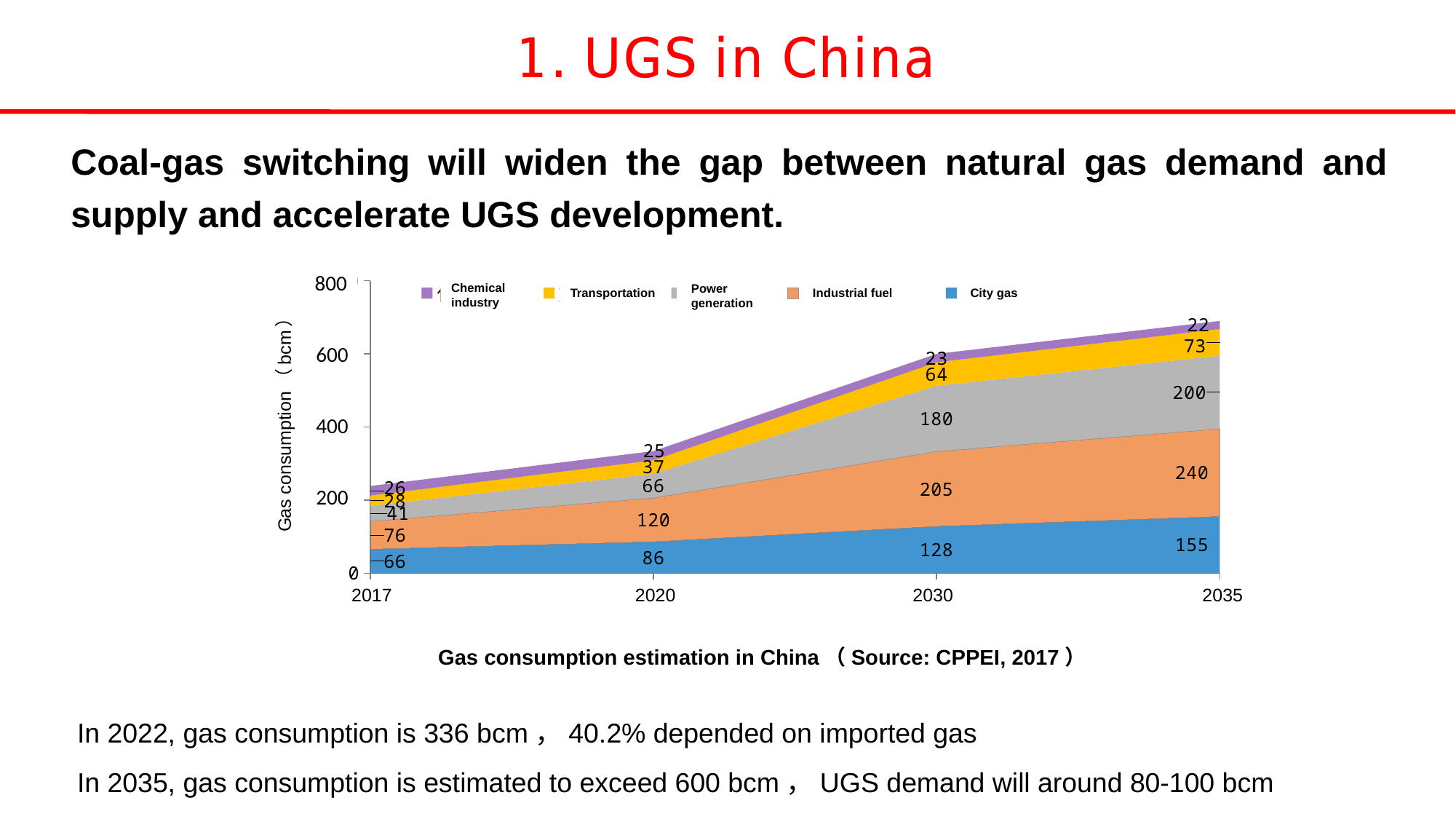

1. UGS in China
Coal-gas switching will widen the gap between natural gas demand and supply and accelerate UGS development.

### Chart

| Category | 城镇燃气 | 工业燃料 | 发电 | 交通 | 化工 |
|---|---|---|---|---|---|
| 2017年 | 657.0 | 760.0 | 427.0 | 280.0 | 262.0 |
| 2020年 | 860.0 | 1200.0 | 660.0 | 370.0 | 250.0 |
| 2030年 | 1280.0 | 2050.0 | 1800.0 | 640.0 | 230.0 |
| 2035年 | 1550.0 | 2400.0 | 2000.0 | 730.0 | 220.0 |
Chemical industry
Power generation
Transportation
Industrial fuel
City gas
2035
2020
2030
2017
800
600
400
200
Gas consumption estimation in China（Source: CPPEI, 2017）
In 2022, gas consumption is 336 bcm，40.2% depended on imported gas
In 2035, gas consumption is estimated to exceed 600 bcm，UGS demand will around 80-100 bcm